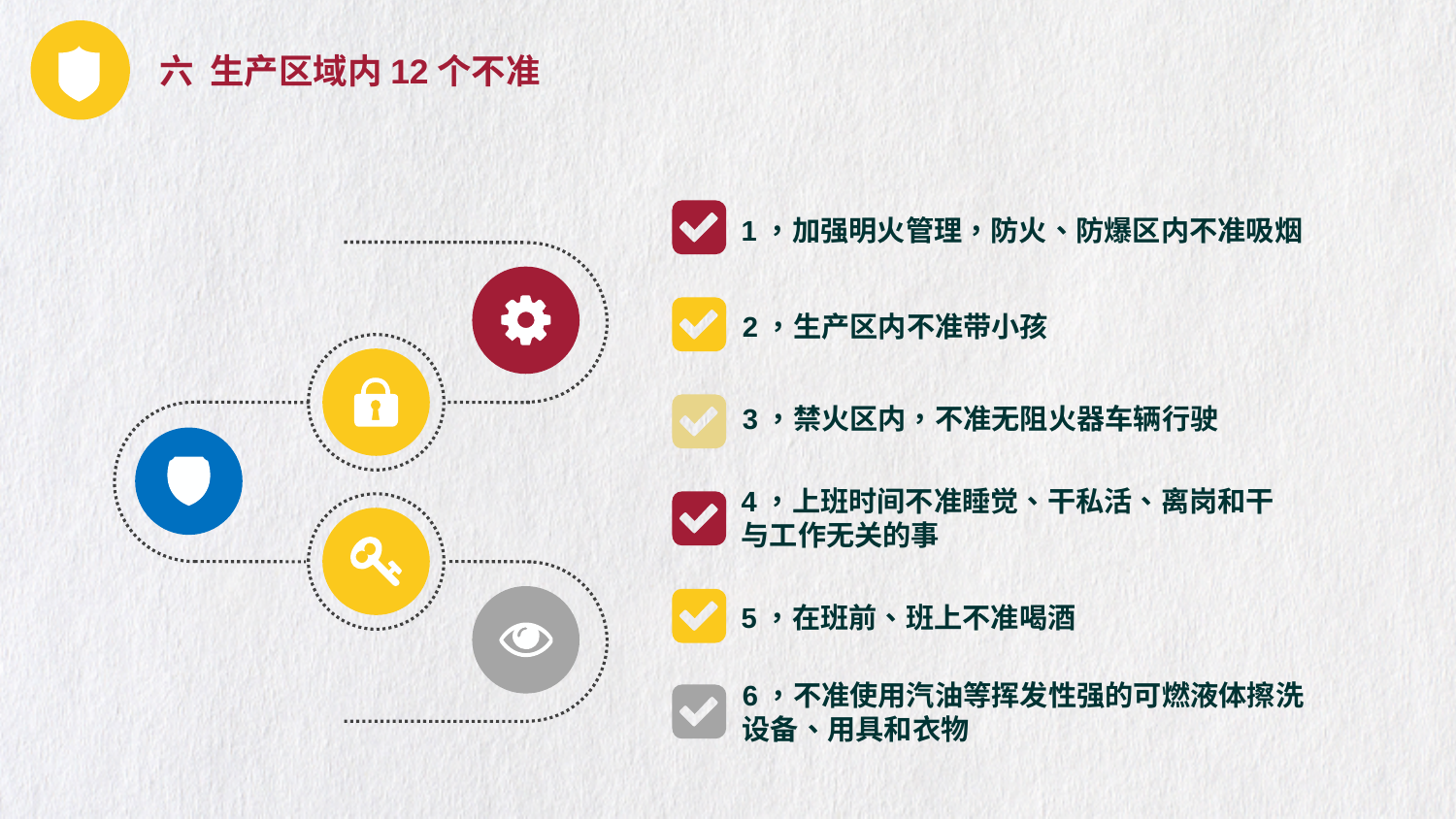

六  生产区域内12个不准

1，加强明火管理，防火、防爆区内不准吸烟

2，生产区内不准带小孩

3，禁火区内，不准无阻火器车辆行驶

4，上班时间不准睡觉、干私活、离岗和干与工作无关的事

5，在班前、班上不准喝酒
6，不准使用汽油等挥发性强的可燃液体擦洗设备、用具和衣物